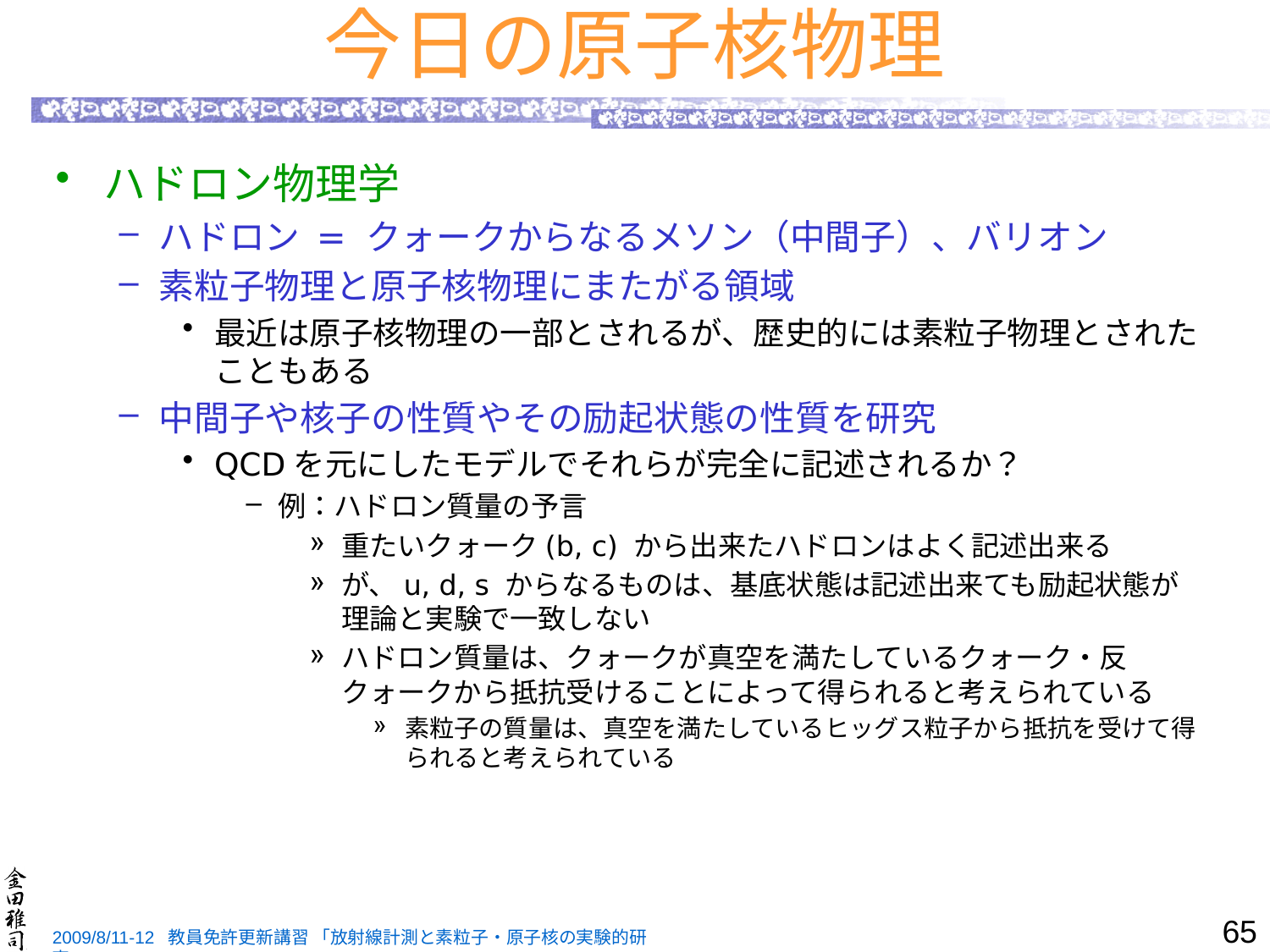

# 今日の原子核物理
ハドロン物理学
ハドロン = クォークからなるメソン（中間子）、バリオン
素粒子物理と原子核物理にまたがる領域
最近は原子核物理の一部とされるが、歴史的には素粒子物理とされたこともある
中間子や核子の性質やその励起状態の性質を研究
QCDを元にしたモデルでそれらが完全に記述されるか？
例：ハドロン質量の予言
重たいクォーク(b, c) から出来たハドロンはよく記述出来る
が、u, d, s からなるものは、基底状態は記述出来ても励起状態が理論と実験で一致しない
ハドロン質量は、クォークが真空を満たしているクォーク・反クォークから抵抗受けることによって得られると考えられている
素粒子の質量は、真空を満たしているヒッグス粒子から抵抗を受けて得られると考えられている
65
2009/8/11-12  教員免許更新講習 「放射線計測と素粒子・原子核の実験的研究」